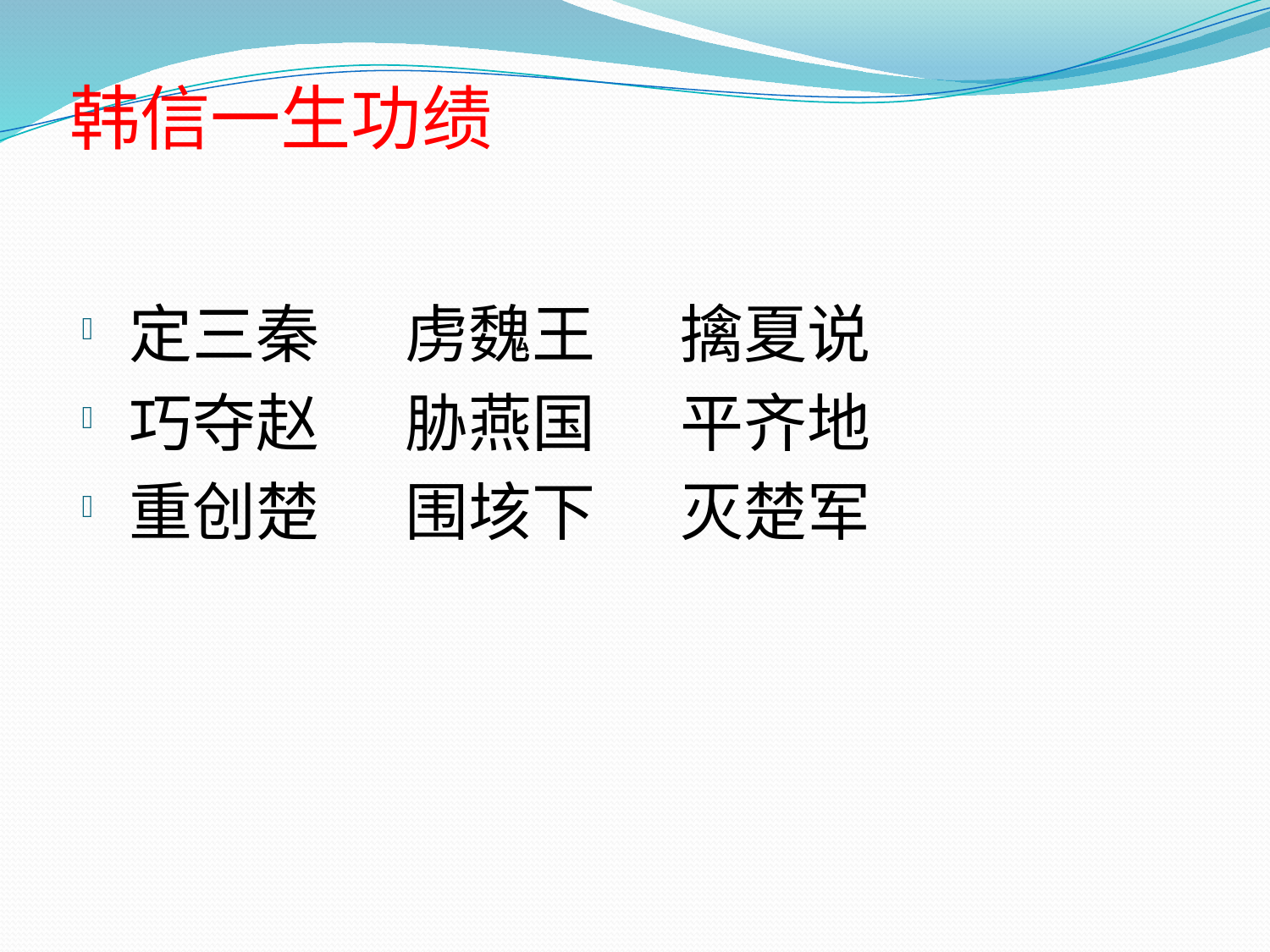

# 韩信一生功绩
定三秦      虏魏王      擒夏说
巧夺赵      胁燕国      平齐地
重创楚      围垓下      灭楚军